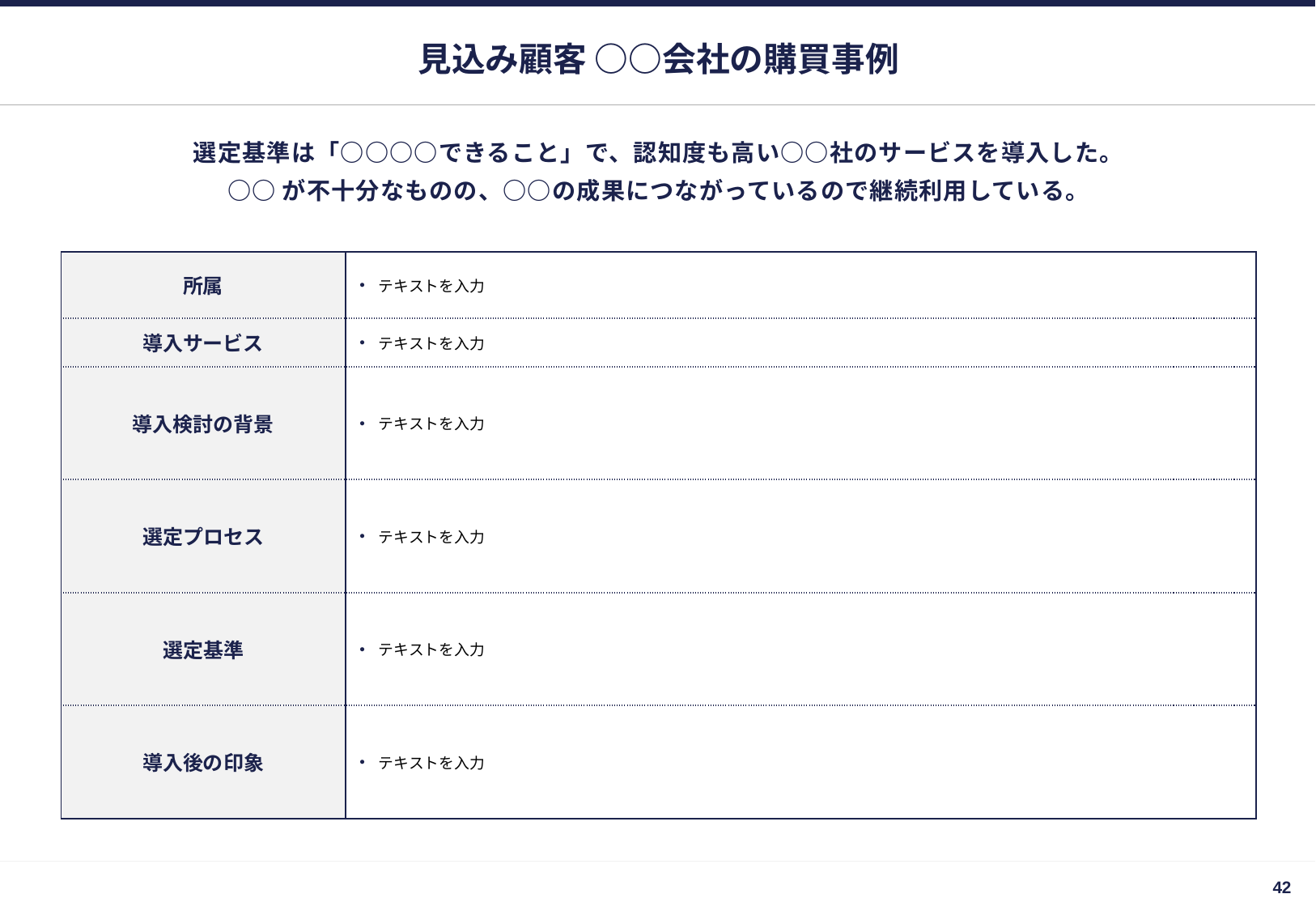

# 見込み顧客 ○○会社の購買事例
選定基準は「○○○○できること」で、認知度も高い○○社のサービスを導入した。
○○が不十分なものの、○○の成果につながっているので継続利用している。
| 所属 | テキストを入力 |
| --- | --- |
| 導入サービス | テキストを入力 |
| 導入検討の背景 | テキストを入力 |
| 選定プロセス | テキストを入力 |
| 選定基準 | テキストを入力 |
| 導入後の印象 | テキストを入力 |
42